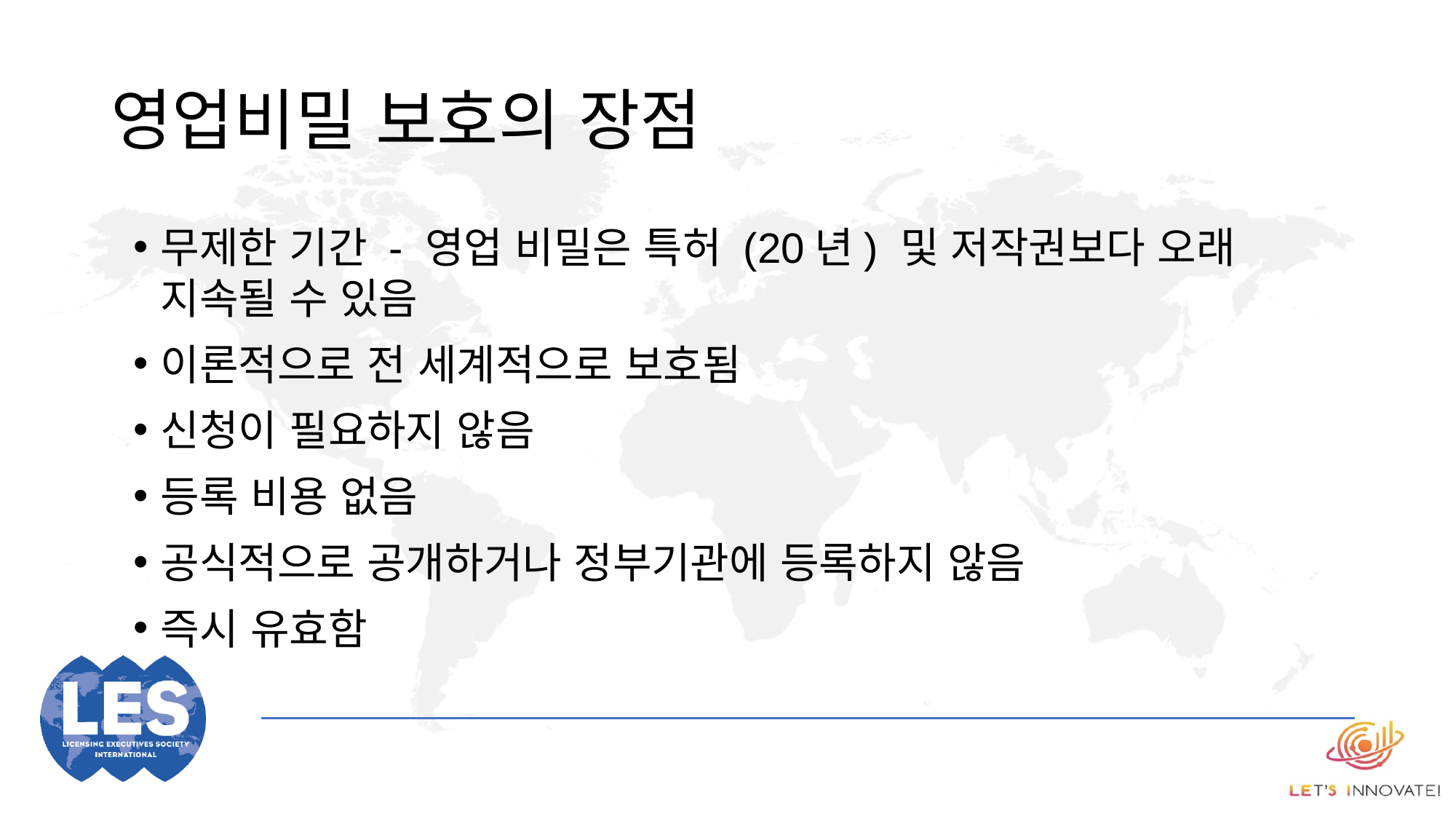

# 영업비밀 보호의 장점
무제한 기간 - 영업 비밀은 특허 (20년) 및 저작권보다 오래 지속될 수 있음
이론적으로 전 세계적으로 보호됨
신청이 필요하지 않음
등록 비용 없음
공식적으로 공개하거나 정부기관에 등록하지 않음
즉시 유효함